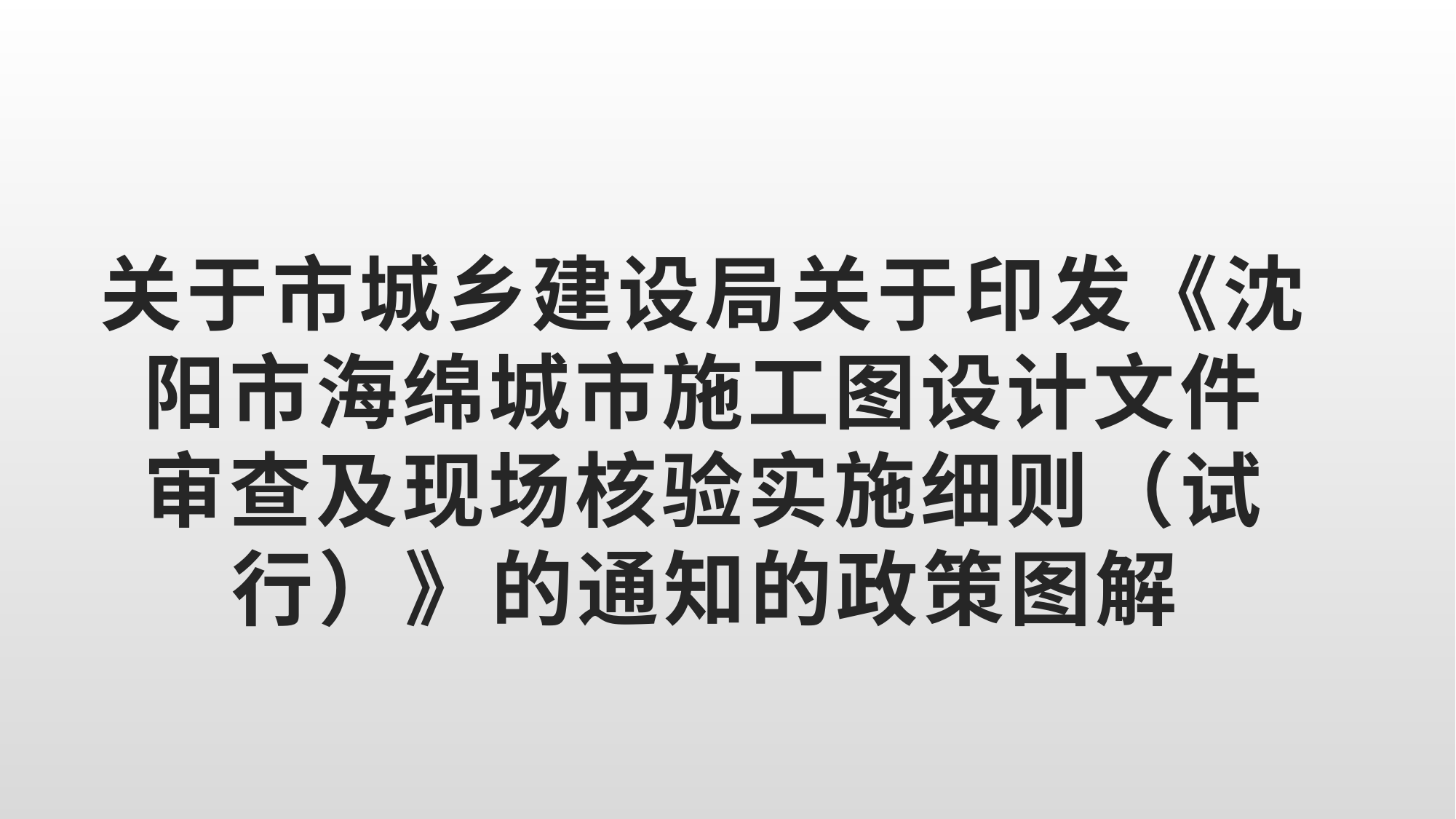

# 关于市城乡建设局关于印发《沈阳市海绵城市施工图设计文件 审查及现场核验实施细则（试行）》的通知的政策图解